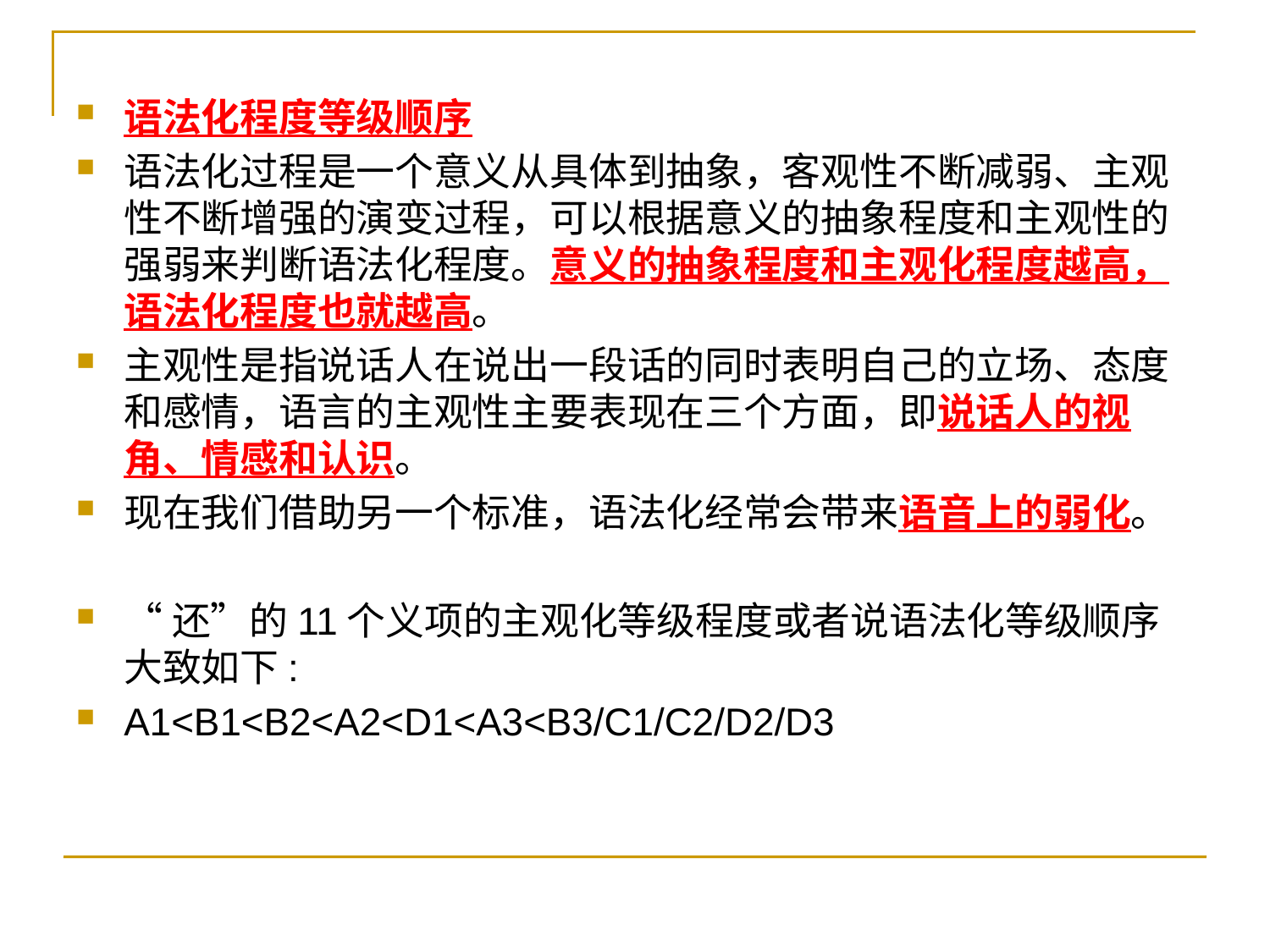

语法化程度等级顺序
语法化过程是一个意义从具体到抽象，客观性不断减弱、主观性不断增强的演变过程，可以根据意义的抽象程度和主观性的强弱来判断语法化程度。意义的抽象程度和主观化程度越高，语法化程度也就越高。
主观性是指说话人在说出一段话的同时表明自己的立场、态度和感情，语言的主观性主要表现在三个方面，即说话人的视角、情感和认识。
现在我们借助另一个标准，语法化经常会带来语音上的弱化。

“还”的11个义项的主观化等级程度或者说语法化等级顺序大致如下:
A1<B1<B2<A2<D1<A3<B3/C1/C2/D2/D3